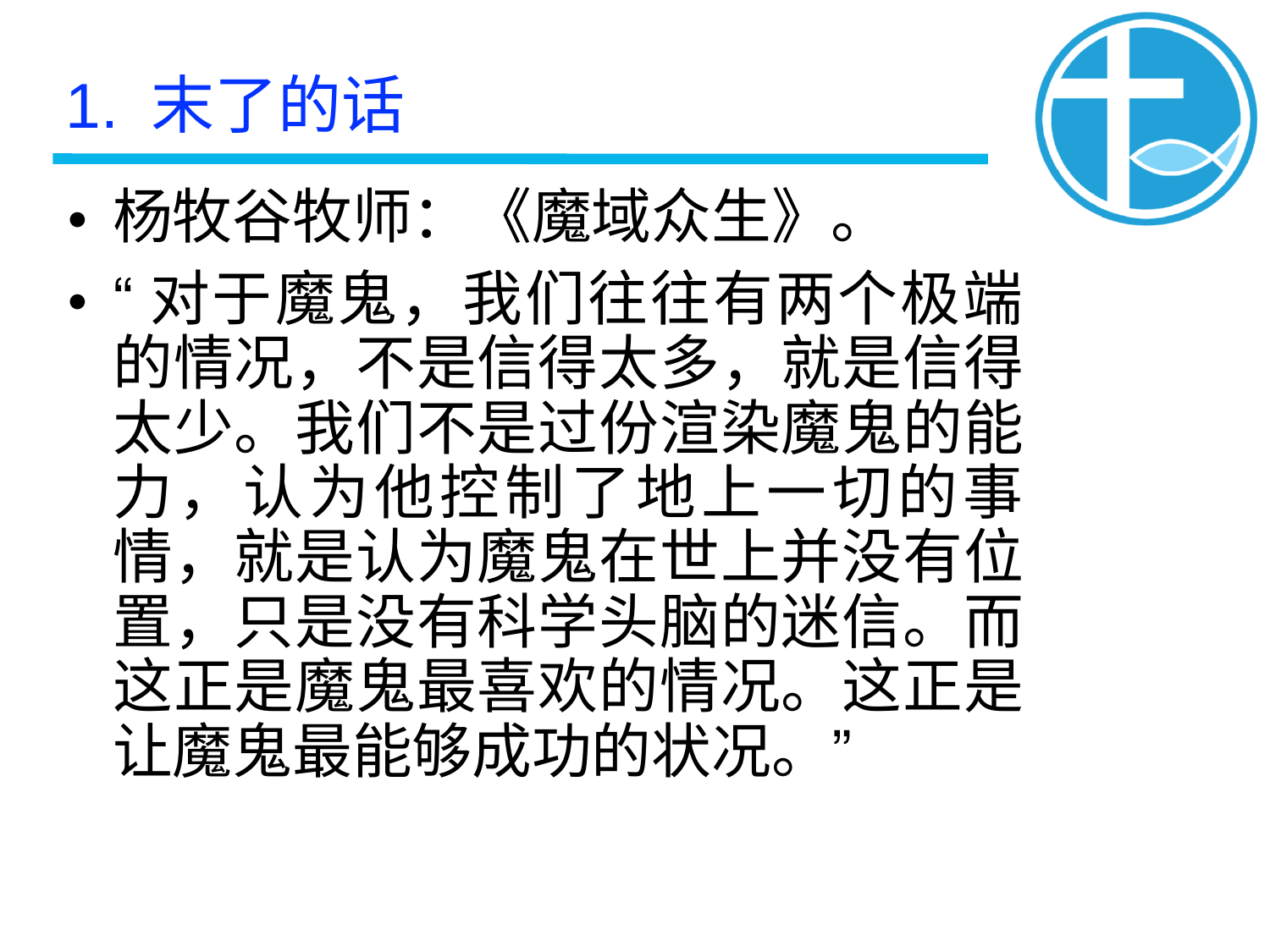

1. 末了的话
杨牧谷牧师：《魔域众生》。
“对于魔鬼，我们往往有两个极端的情况，不是信得太多，就是信得太少。我们不是过份渲染魔鬼的能力，认为他控制了地上一切的事情，就是认为魔鬼在世上并没有位置，只是没有科学头脑的迷信。而这正是魔鬼最喜欢的情况。这正是让魔鬼最能够成功的状况。”